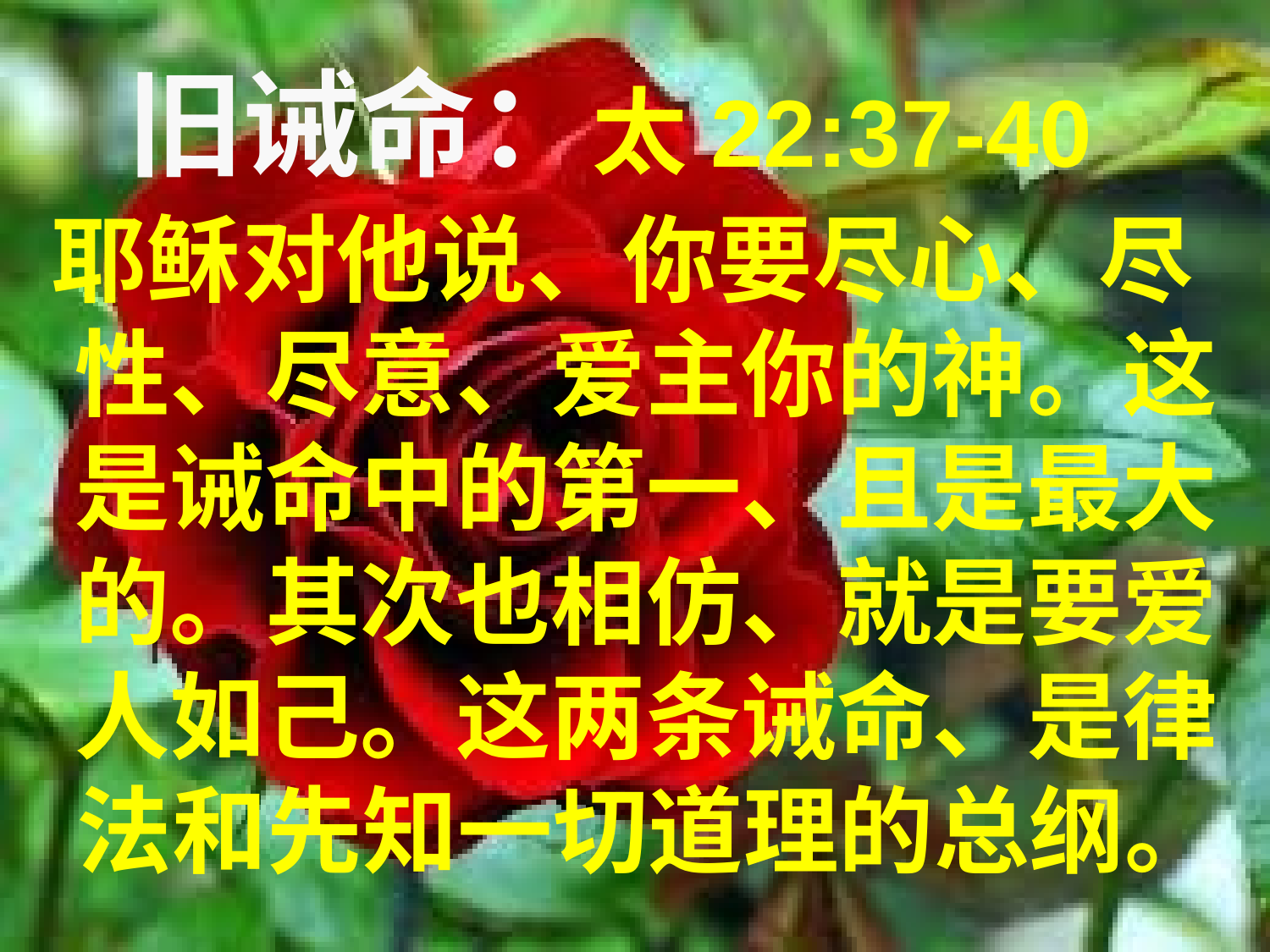

旧诫命：太22:37-40
耶稣对他说、你要尽心、尽性、尽意、爱主你的神。这是诫命中的第一、且是最大的。其次也相仿、就是要爱人如己。这两条诫命、是律法和先知一切道理的总纲。